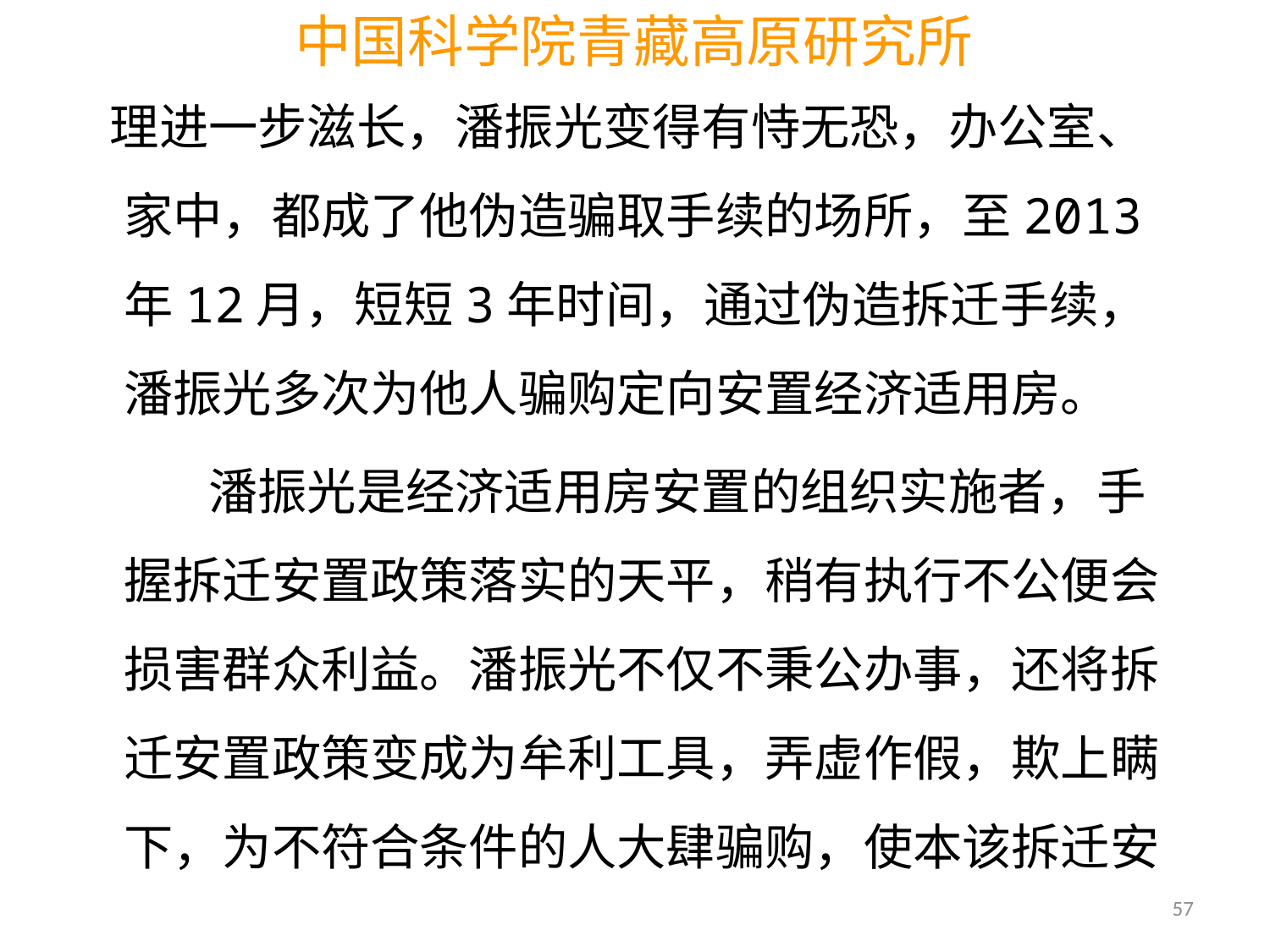

理进一步滋长，潘振光变得有恃无恐，办公室、家中，都成了他伪造骗取手续的场所，至2013年12月，短短3年时间，通过伪造拆迁手续，潘振光多次为他人骗购定向安置经济适用房。
  　　潘振光是经济适用房安置的组织实施者，手握拆迁安置政策落实的天平，稍有执行不公便会损害群众利益。潘振光不仅不秉公办事，还将拆迁安置政策变成为牟利工具，弄虚作假，欺上瞒下，为不符合条件的人大肆骗购，使本该拆迁安
57